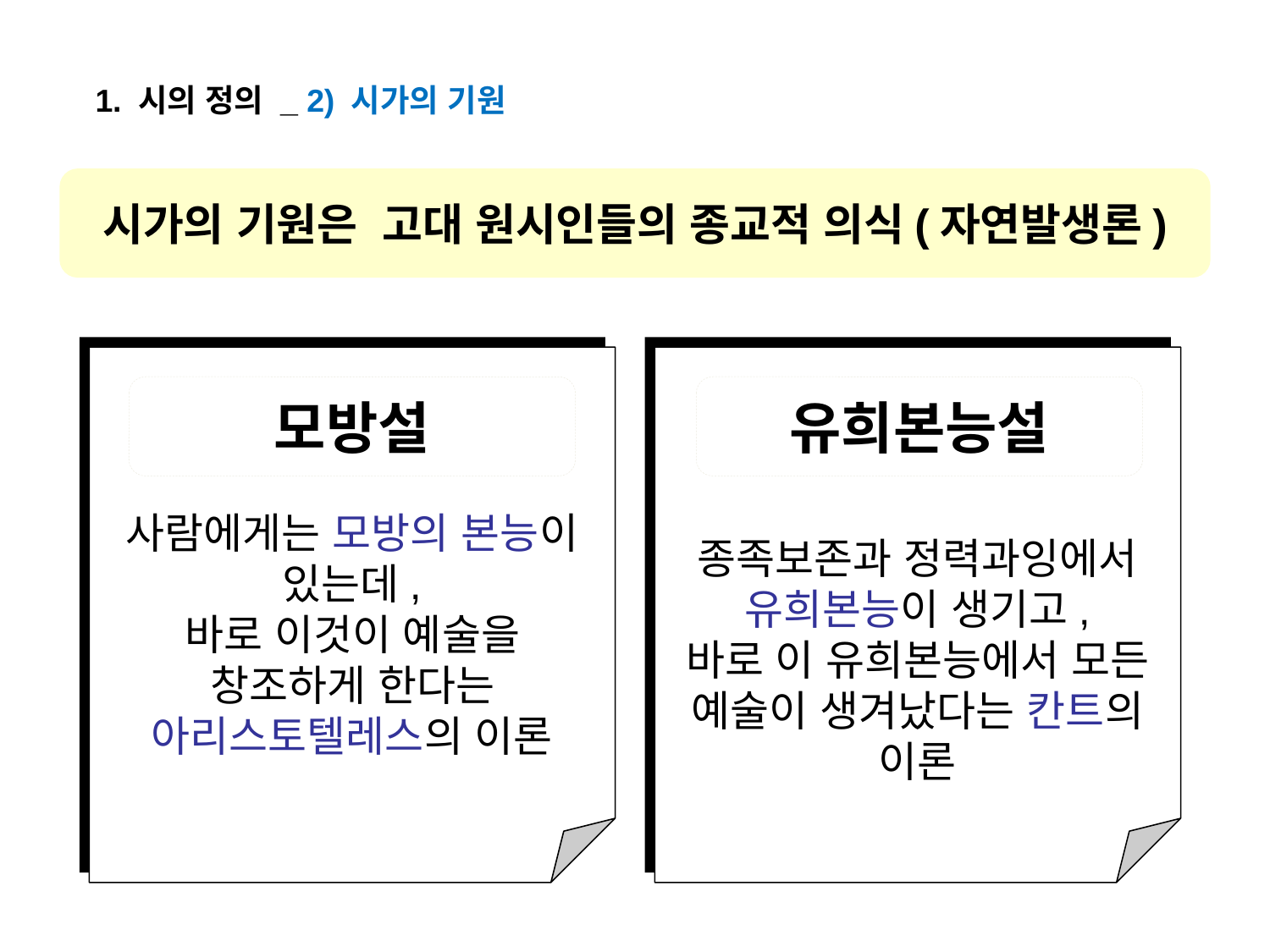

1. 시의 정의 _ 2) 시가의 기원
시가의 기원은  고대 원시인들의 종교적 의식(자연발생론)

사람에게는 모방의 본능이 있는데,
바로 이것이 예술을 창조하게 한다는 아리스토텔레스의 이론

종족보존과 정력과잉에서 유희본능이 생기고,
바로 이 유희본능에서 모든 예술이 생겨났다는 칸트의 이론
모방설
유희본능설